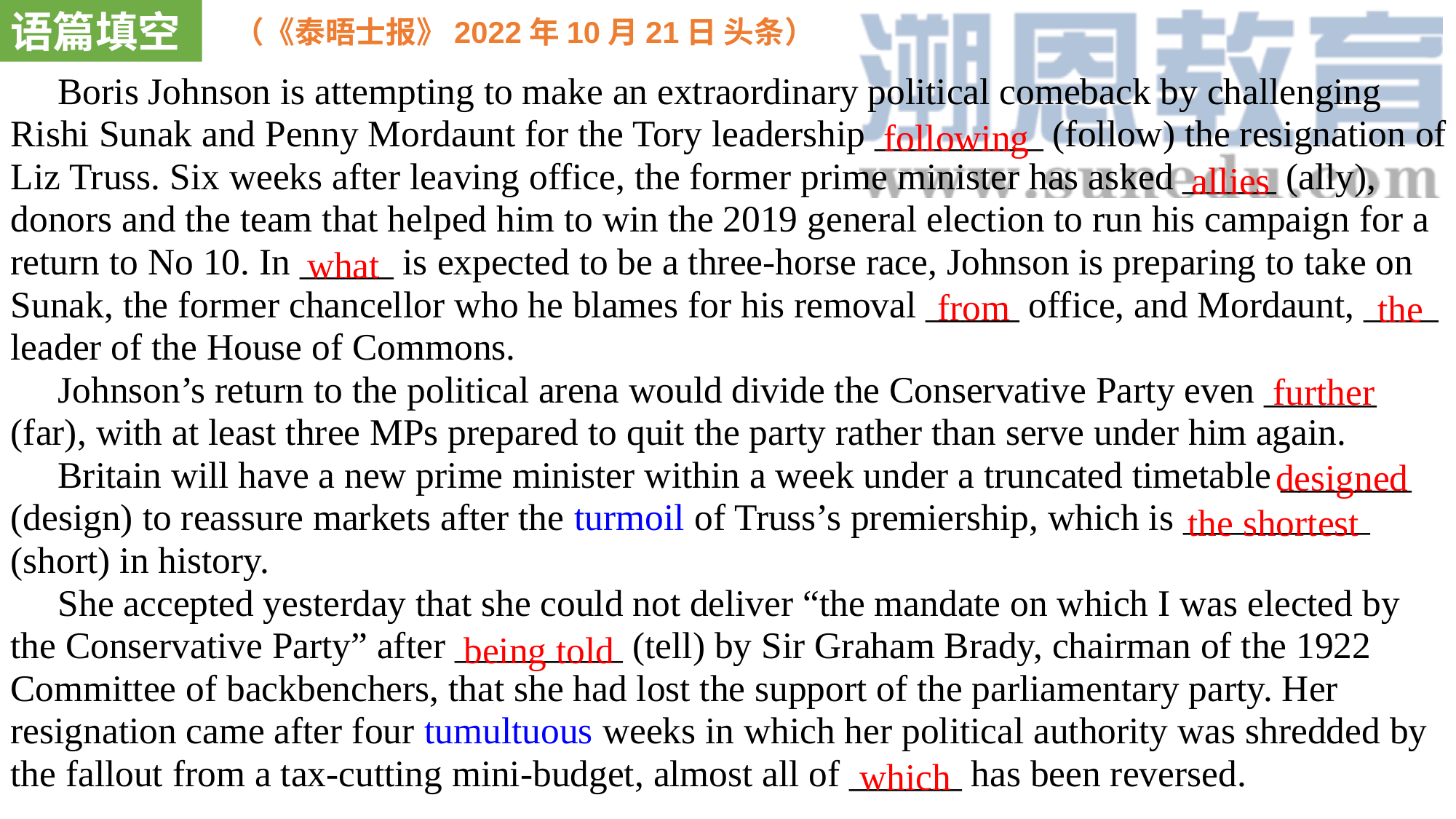

语篇填空
（《泰晤士报》2022年10月21日 头条）
     Boris Johnson is attempting to make an extraordinary political comeback by challenging Rishi Sunak and Penny Mordaunt for the Tory leadership _________ (follow) the resignation of Liz Truss. Six weeks after leaving office, the former prime minister has asked _____ (ally), donors and the team that helped him to win the 2019 general election to run his campaign for a return to No 10. In _____ is expected to be a three-horse race, Johnson is preparing to take on Sunak, the former chancellor who he blames for his removal _____ office, and Mordaunt, ____ leader of the House of Commons.
     Johnson’s return to the political arena would divide the Conservative Party even ______ (far), with at least three MPs prepared to quit the party rather than serve under him again.
     Britain will have a new prime minister within a week under a truncated timetable _______  (design) to reassure markets after the turmoil of Truss’s premiership, which is __________ (short) in history.
     She accepted yesterday that she could not deliver “the mandate on which I was elected by the Conservative Party” after _________ (tell) by Sir Graham Brady, chairman of the 1922 Committee of backbenchers, that she had lost the support of the parliamentary party. Her resignation came after four tumultuous weeks in which her political authority was shredded by the fallout from a tax-cutting mini-budget, almost all of ______ has been reversed.
following
allies
what
from
the
further
designed
the shortest
being told
which